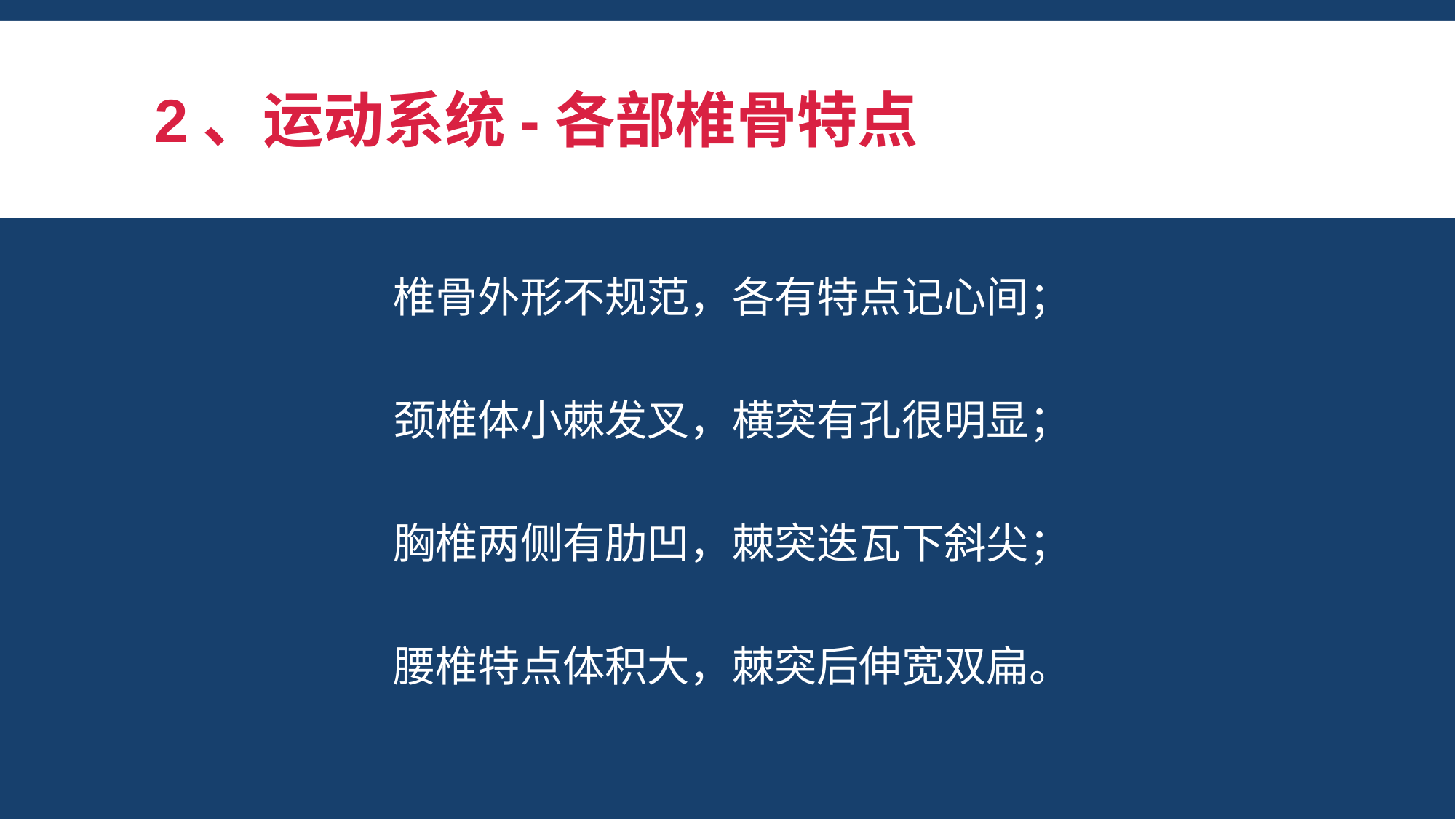

# 2、运动系统-各部椎骨特点
椎骨外形不规范，各有特点记心间；
颈椎体小棘发叉，横突有孔很明显；
胸椎两侧有肋凹，棘突迭瓦下斜尖；
腰椎特点体积大，棘突后伸宽双扁。